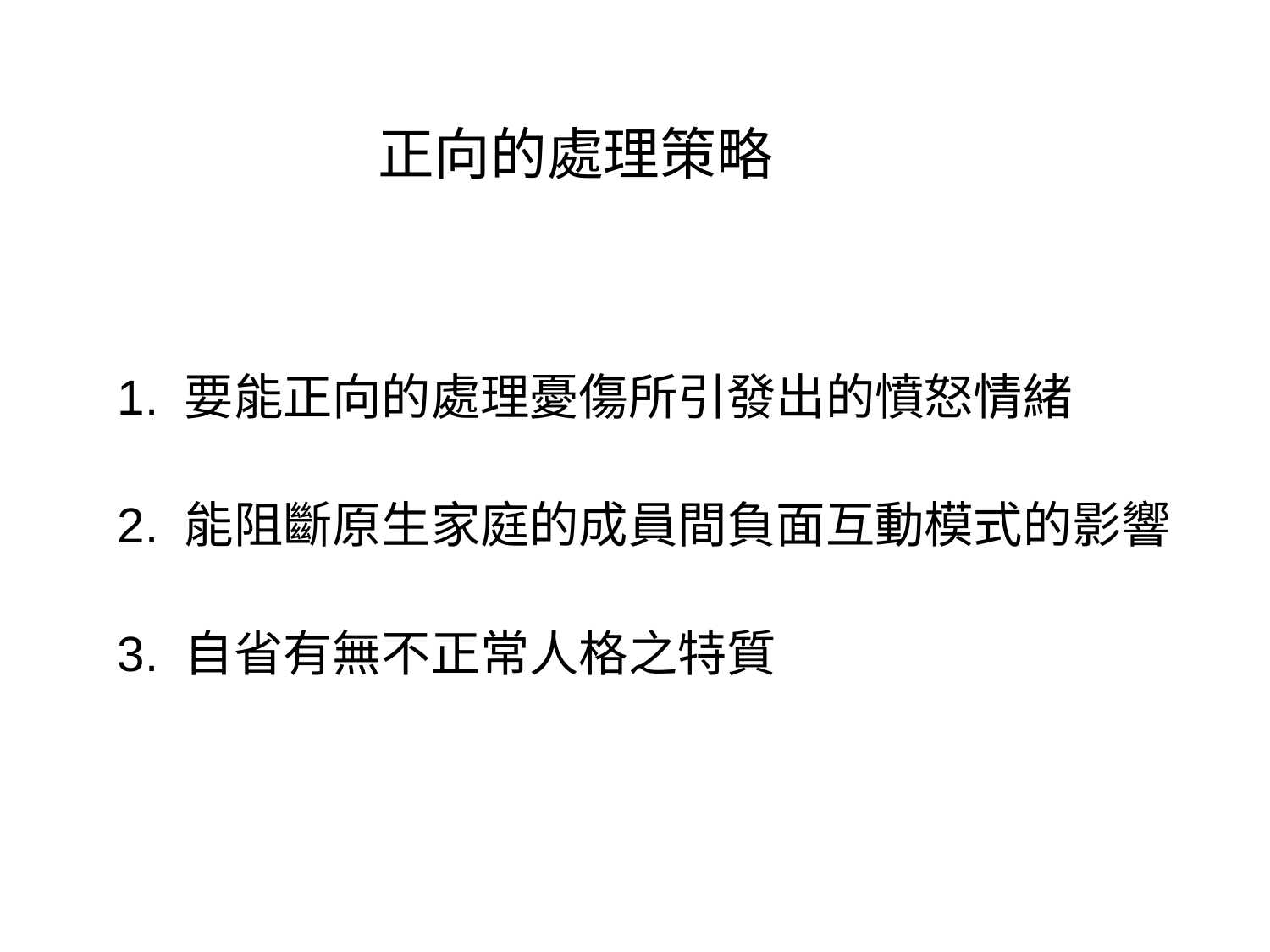

# 正向的處理策略

1. 要能正向的處理憂傷所引發出的憤怒情緒
2. 能阻斷原生家庭的成員間負面互動模式的影響
3. 自省有無不正常人格之特質